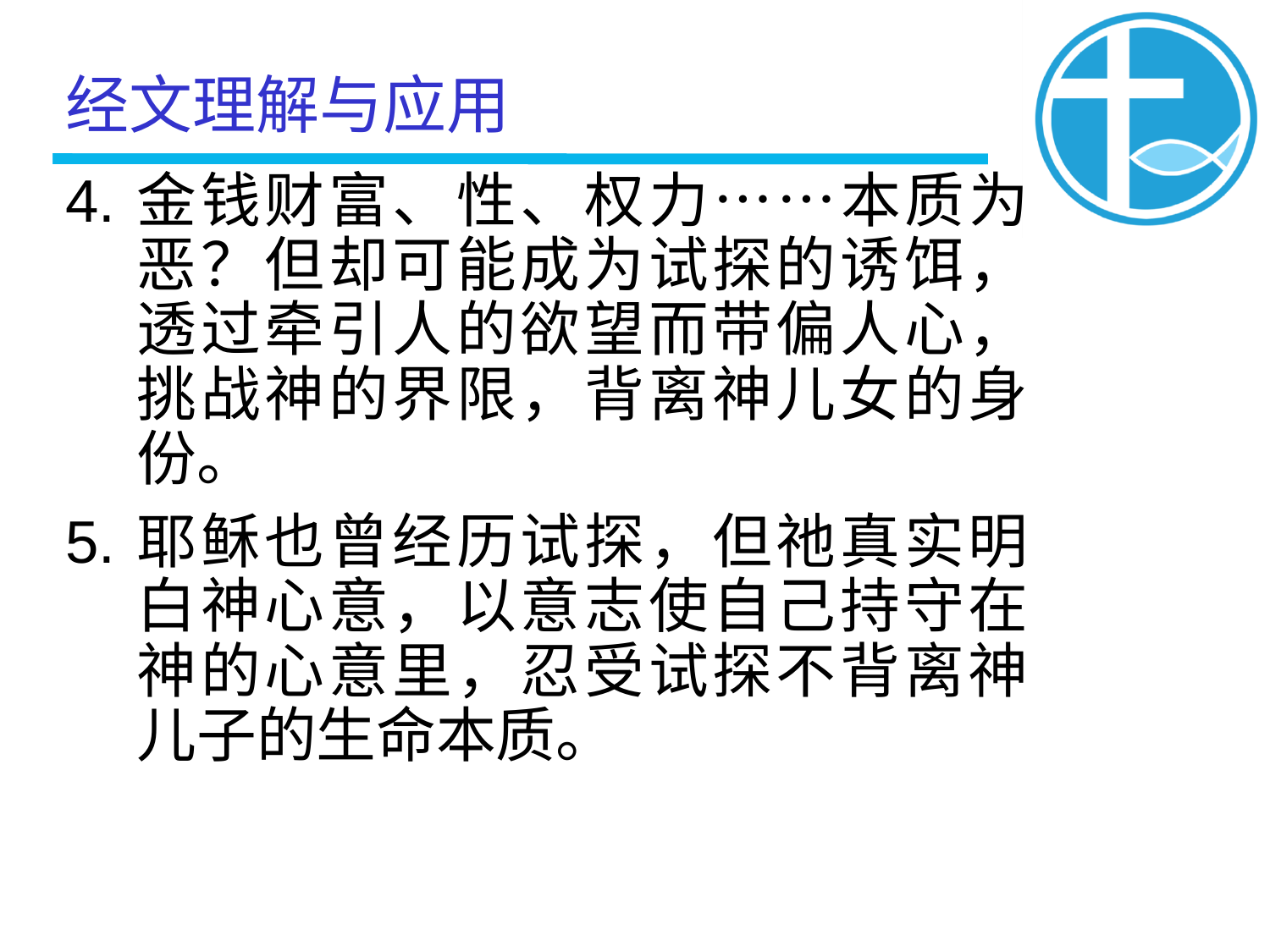

经文理解与应用

金钱财富、性、权力……本质为恶？但却可能成为试探的诱饵，透过牵引人的欲望而带偏人心，挑战神的界限，背离神儿女的身份。
耶稣也曾经历试探，但祂真实明白神心意，以意志使自己持守在神的心意里，忍受试探不背离神儿子的生命本质。